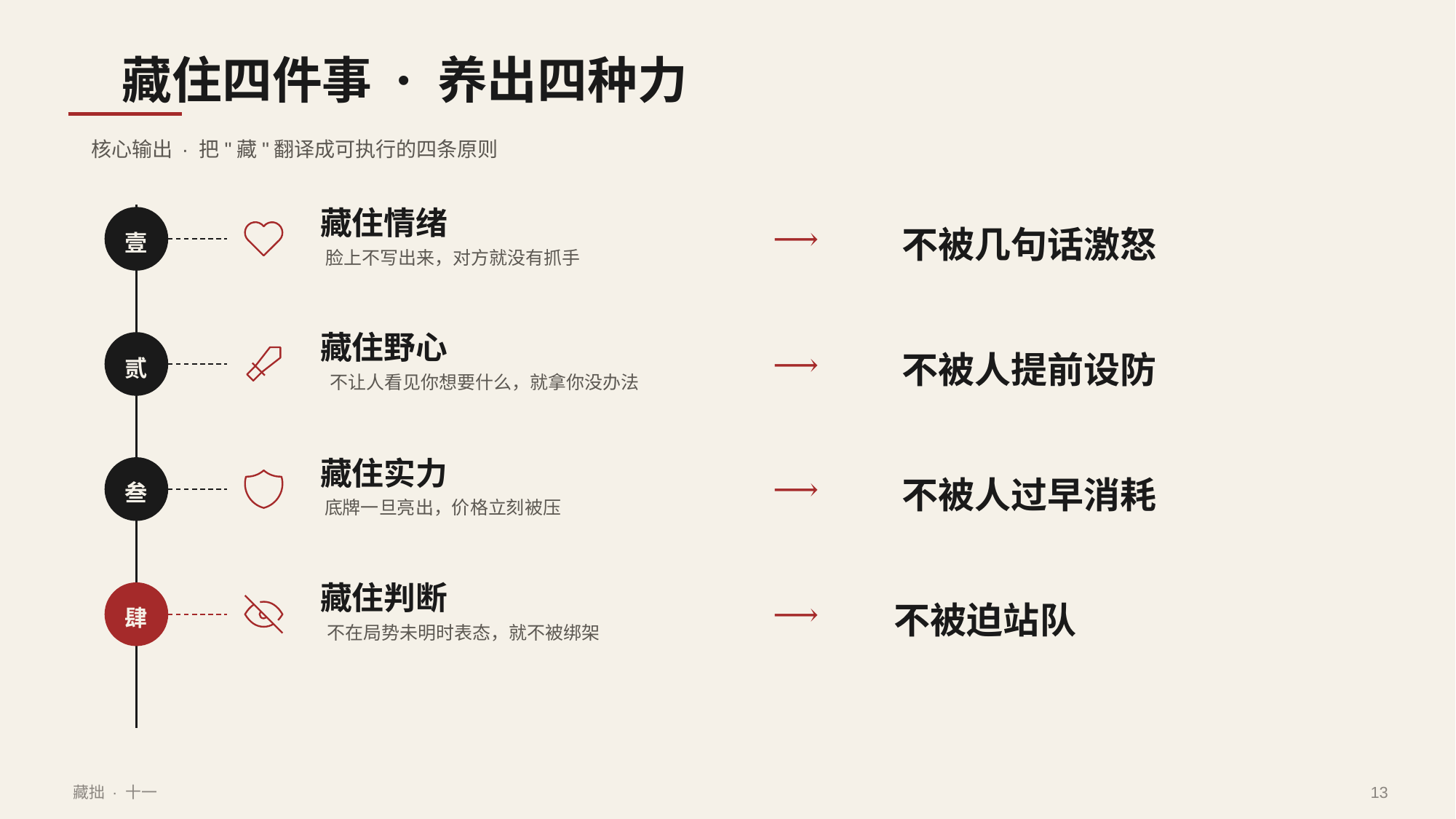

藏住四件事 · 养出四种力

核心输出 · 把"藏"翻译成可执行的四条原则
藏住情绪

⟶
不被几句话激怒

壹

脸上不写出来，对方就没有抓手

藏住野心

⟶
不被人提前设防

贰

不让人看见你想要什么，就拿你没办法
藏住实力

⟶

不被人过早消耗
叁

底牌一旦亮出，价格立刻被压
藏住判断

⟶

不被迫站队
肆

不在局势未明时表态，就不被绑架
藏拙 · 十一
13